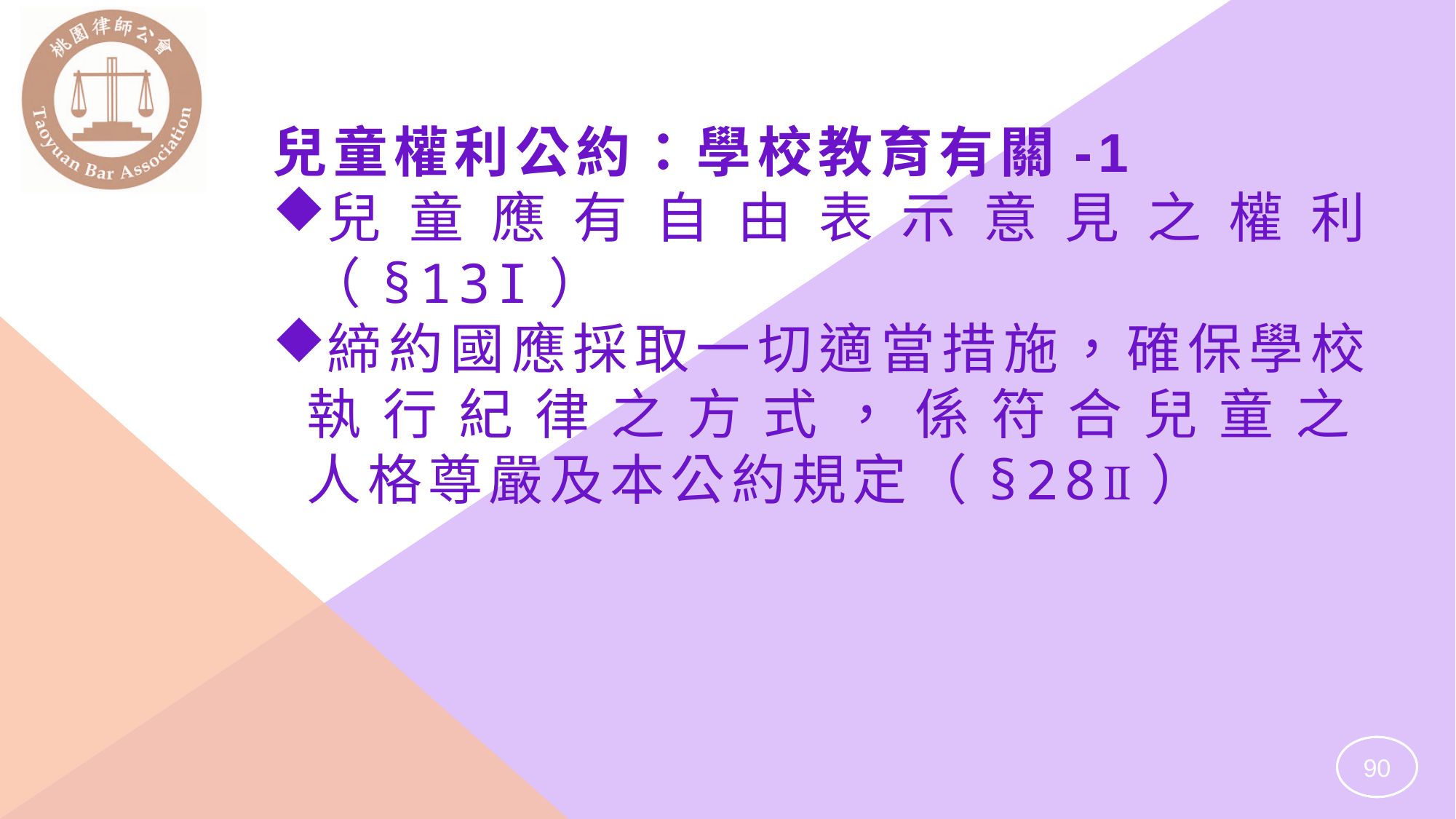

兒童權利公約：學校教育有關-1
兒童應有自由表示意見之權利（§13I）
締約國應採取一切適當措施，確保學校執行紀律之方式，係符合兒童之
人格尊嚴及本公約規定（§28Ⅱ）
#

90